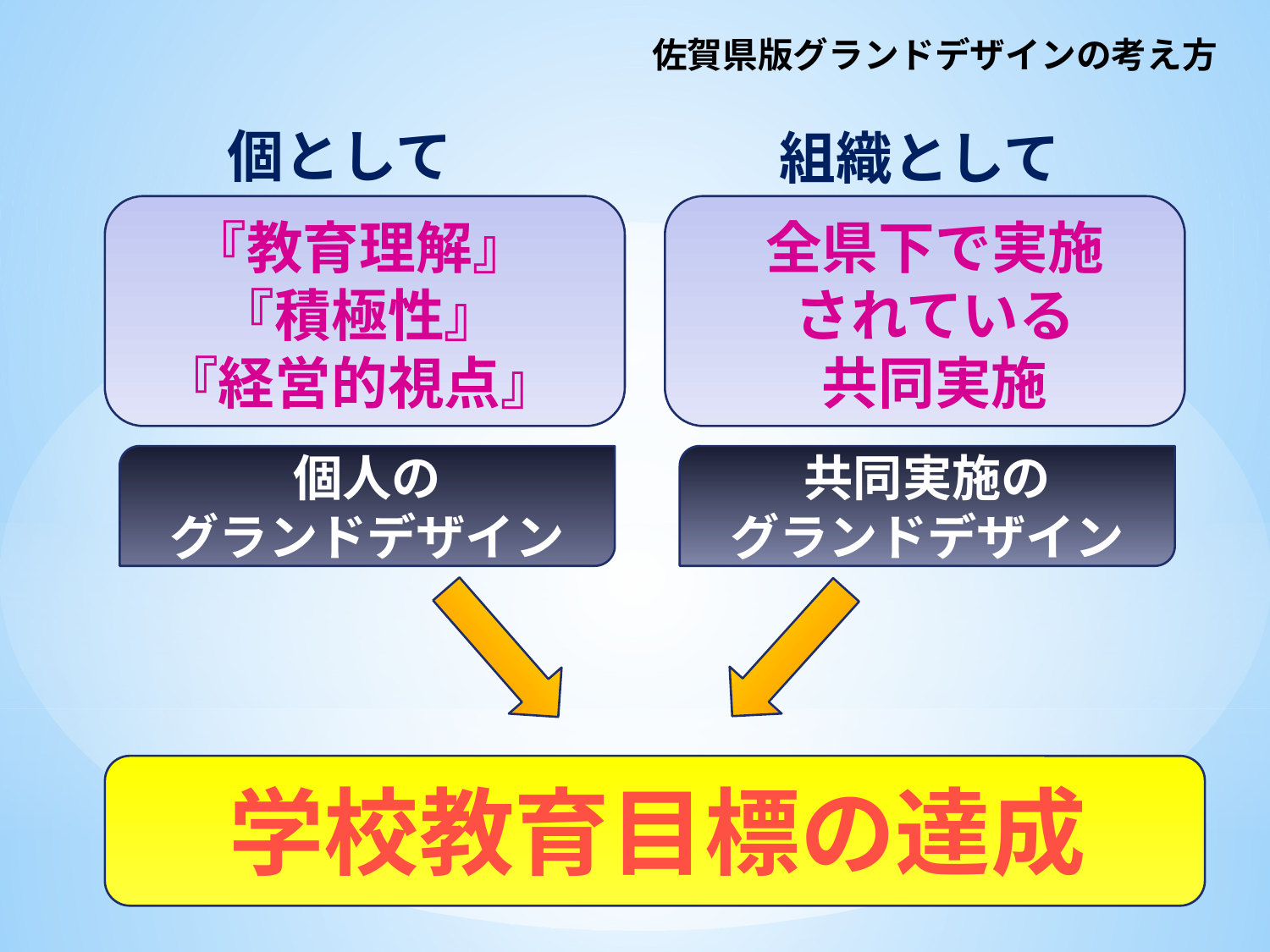

# 佐賀県版グランドデザインの考え方
個として
組織として

『教育理解』
『積極性』
『経営的視点』
全県下で実施
されている
共同実施
個人の
グランドデザイン
共同実施の
グランドデザイン

学校教育目標の達成